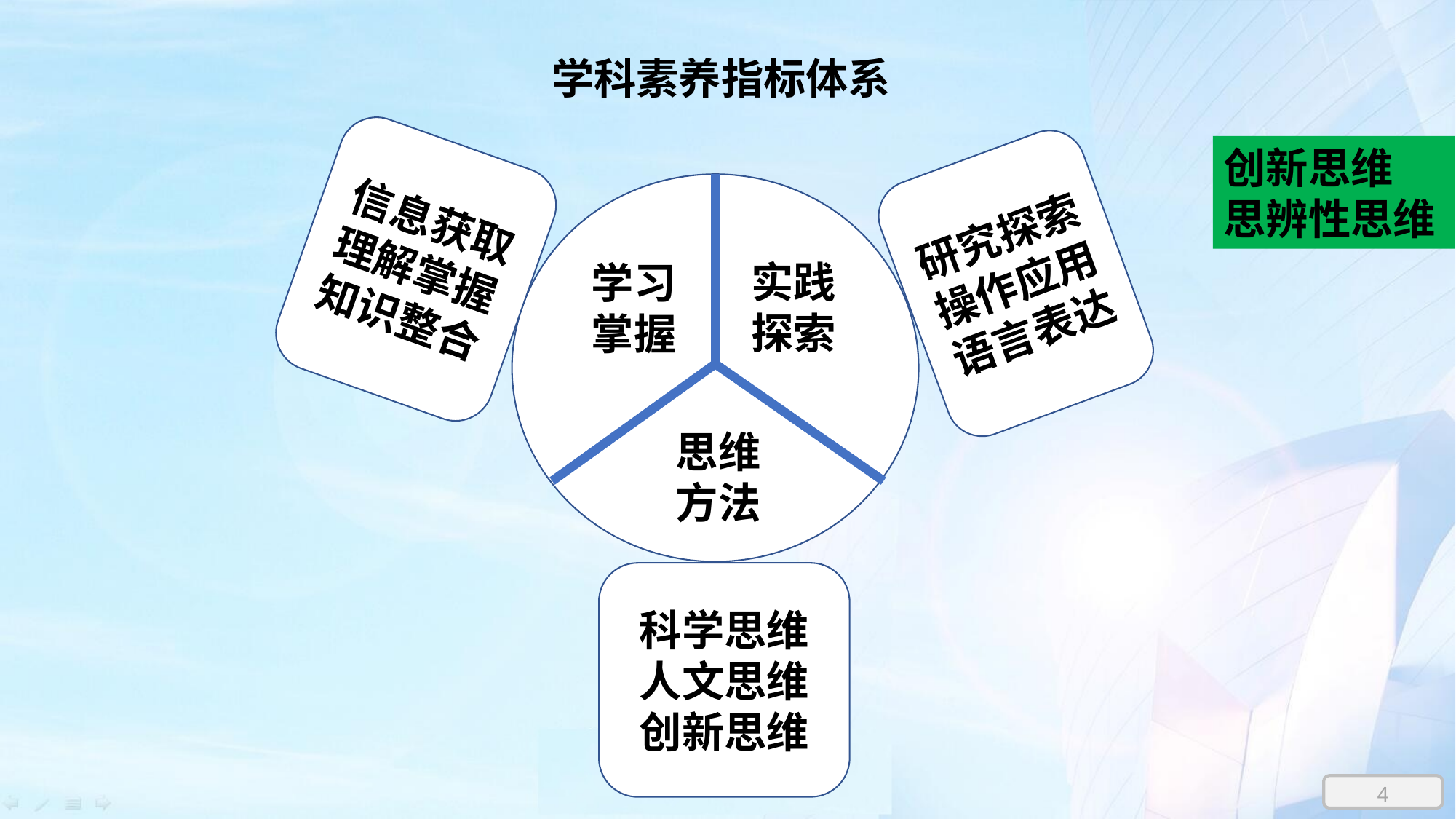

学科素养指标体系
创新思维
思辨性思维
信息获取
理解掌握
知识整合
研究探索操作应用
语言表达

实践探索
学习掌握
思维方法
科学思维人文思维
创新思维
4